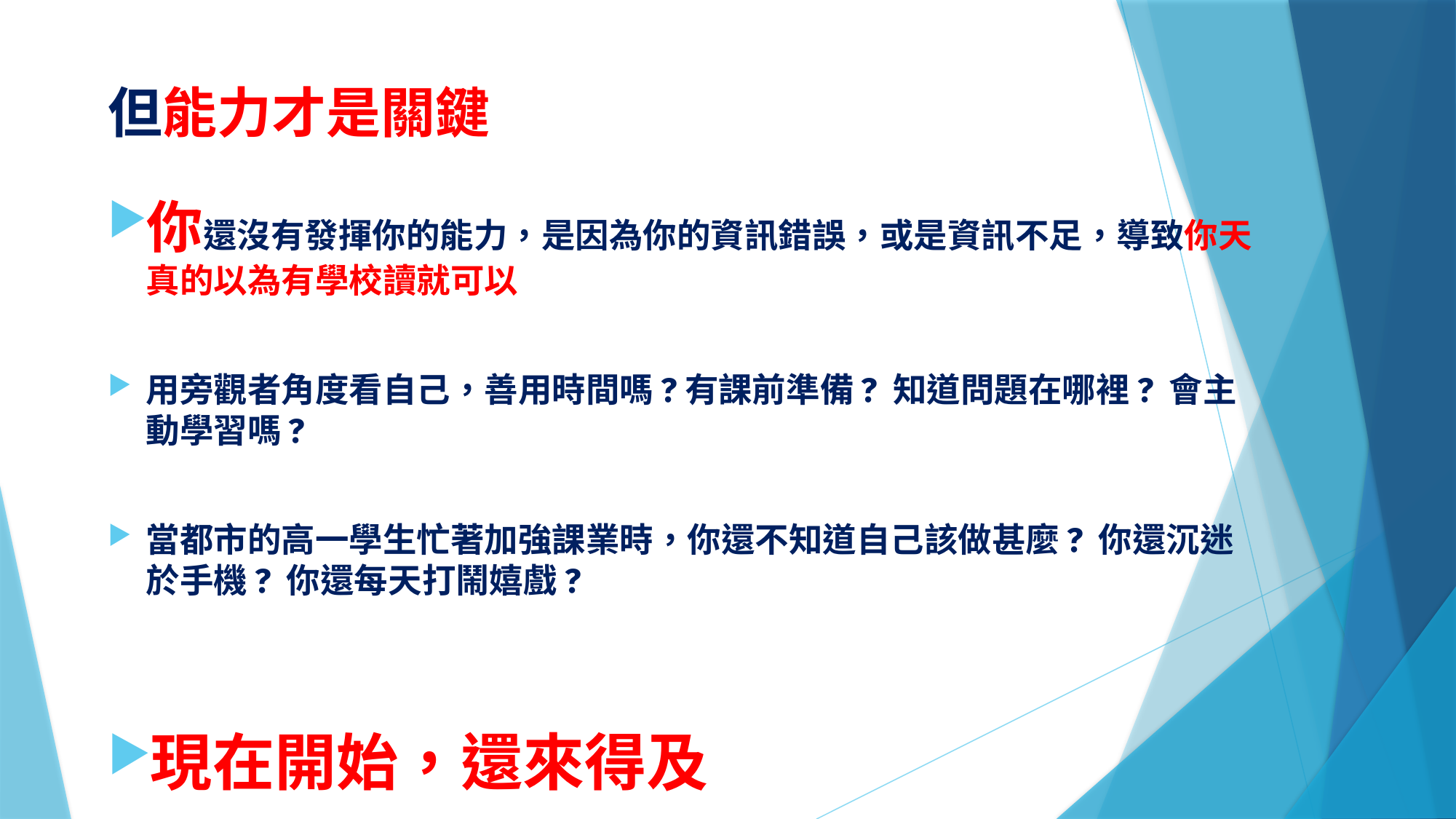

# 但能力才是關鍵
你還沒有發揮你的能力，是因為你的資訊錯誤，或是資訊不足，導致你天真的以為有學校讀就可以

用旁觀者角度看自己，善用時間嗎?有課前準備? 知道問題在哪裡? 會主動學習嗎?

當都市的高一學生忙著加強課業時，你還不知道自己該做甚麼? 你還沉迷於手機? 你還每天打鬧嬉戲?

現在開始，還來得及